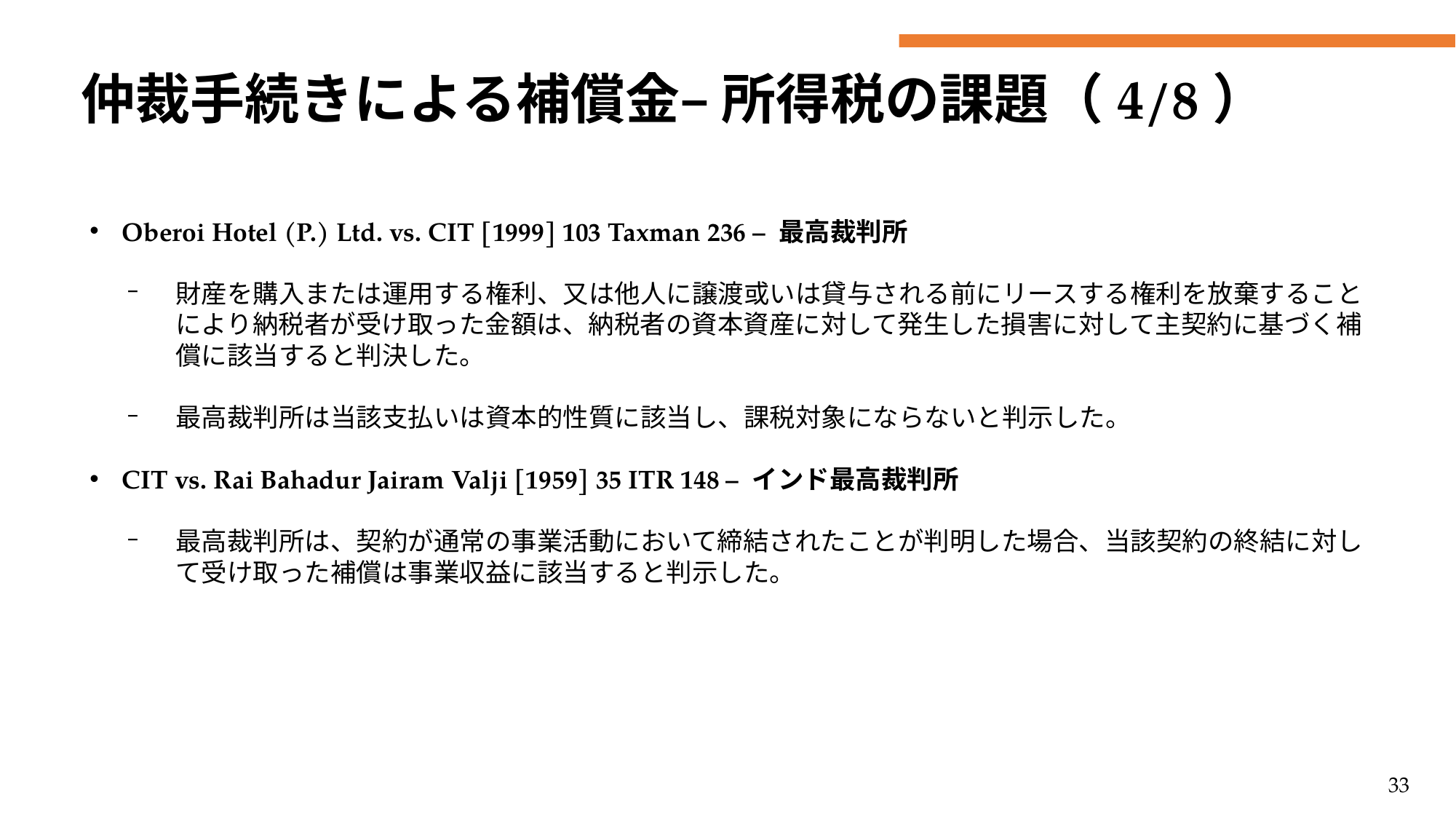

# 仲裁手続きによる補償金– 所得税の課題（4/8）
Oberoi Hotel (P.) Ltd. vs. CIT [1999] 103 Taxman 236 – 最高裁判所

財産を購入または運用する権利、又は他人に譲渡或いは貸与される前にリースする権利を放棄することにより納税者が受け取った金額は、納税者の資本資産に対して発生した損害に対して主契約に基づく補償に該当すると判決した。

最高裁判所は当該支払いは資本的性質に該当し、課税対象にならないと判示した。

CIT vs. Rai Bahadur Jairam Valji [1959] 35 ITR 148 – インド最高裁判所

最高裁判所は、契約が通常の事業活動において締結されたことが判明した場合、当該契約の終結に対して受け取った補償は事業収益に該当すると判示した。

33